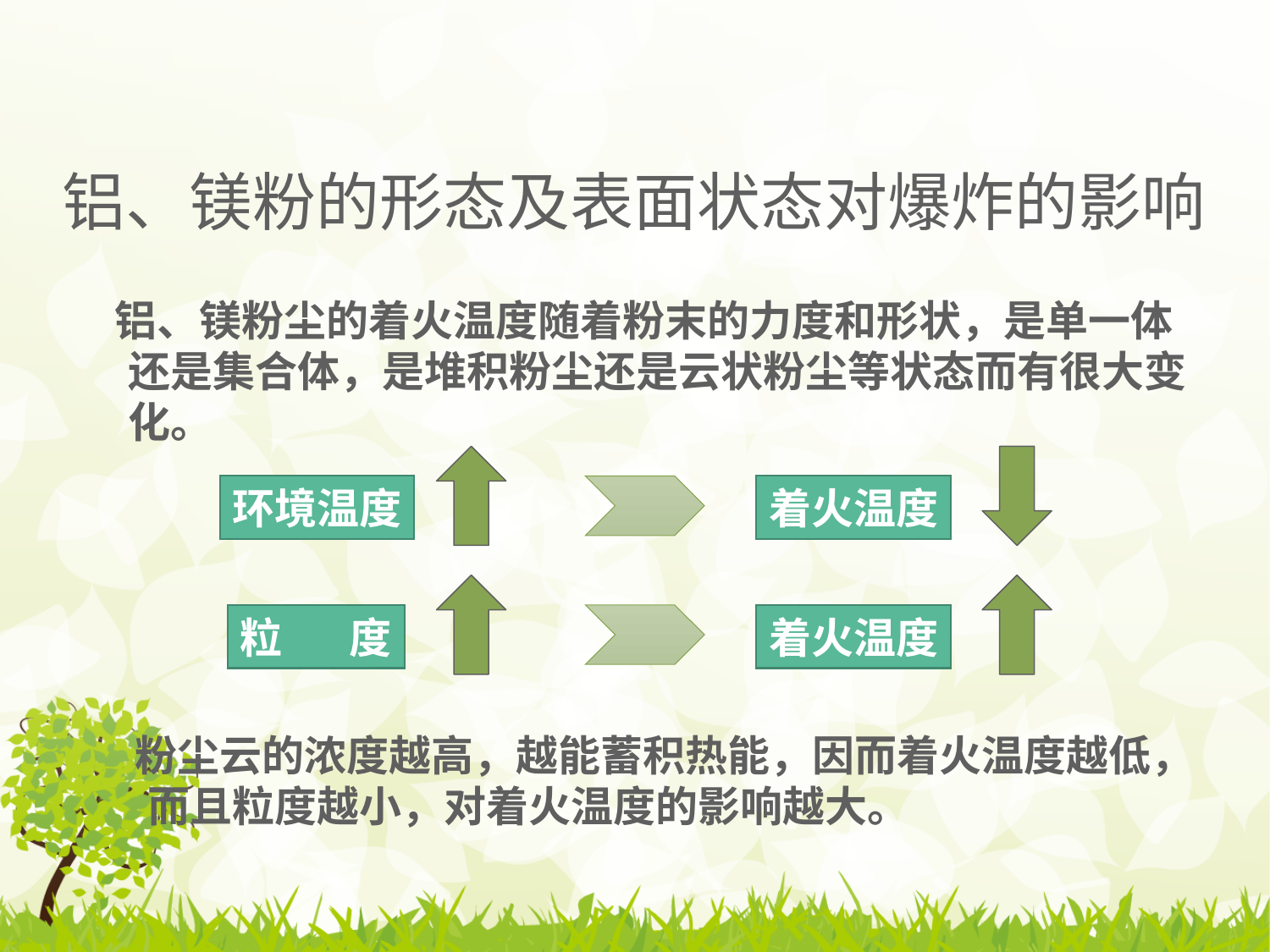

铝、镁粉的形态及表面状态对爆炸的影响
铝、镁粉尘的着火温度随着粉末的力度和形状，是单一体还是集合体，是堆积粉尘还是云状粉尘等状态而有很大变化。

环境温度

着火温度

粒       度

着火温度
粉尘云的浓度越高，越能蓄积热能，因而着火温度越低，而且粒度越小，对着火温度的影响越大。